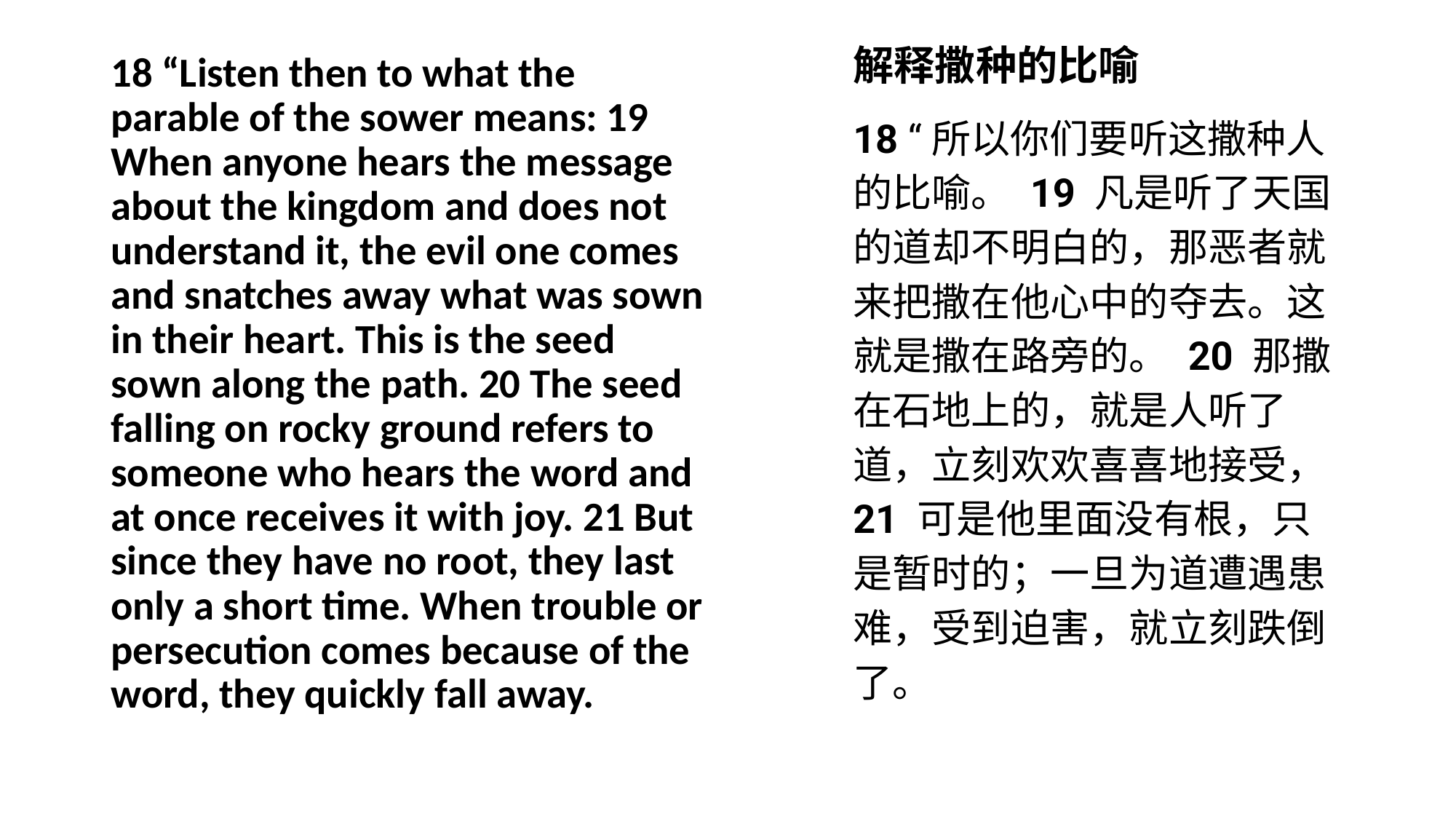

解释撒种的比喻
18 “所以你们要听这撒种人的比喻。 19 凡是听了天国的道却不明白的，那恶者就来把撒在他心中的夺去。这就是撒在路旁的。 20 那撒在石地上的，就是人听了道，立刻欢欢喜喜地接受， 21 可是他里面没有根，只是暂时的；一旦为道遭遇患难，受到迫害，就立刻跌倒了。

18 “Listen then to what the parable of the sower means: 19 When anyone hears the message about the kingdom and does not understand it, the evil one comes and snatches away what was sown in their heart. This is the seed sown along the path. 20 The seed falling on rocky ground refers to someone who hears the word and at once receives it with joy. 21 But since they have no root, they last only a short time. When trouble or persecution comes because of the word, they quickly fall away.
#